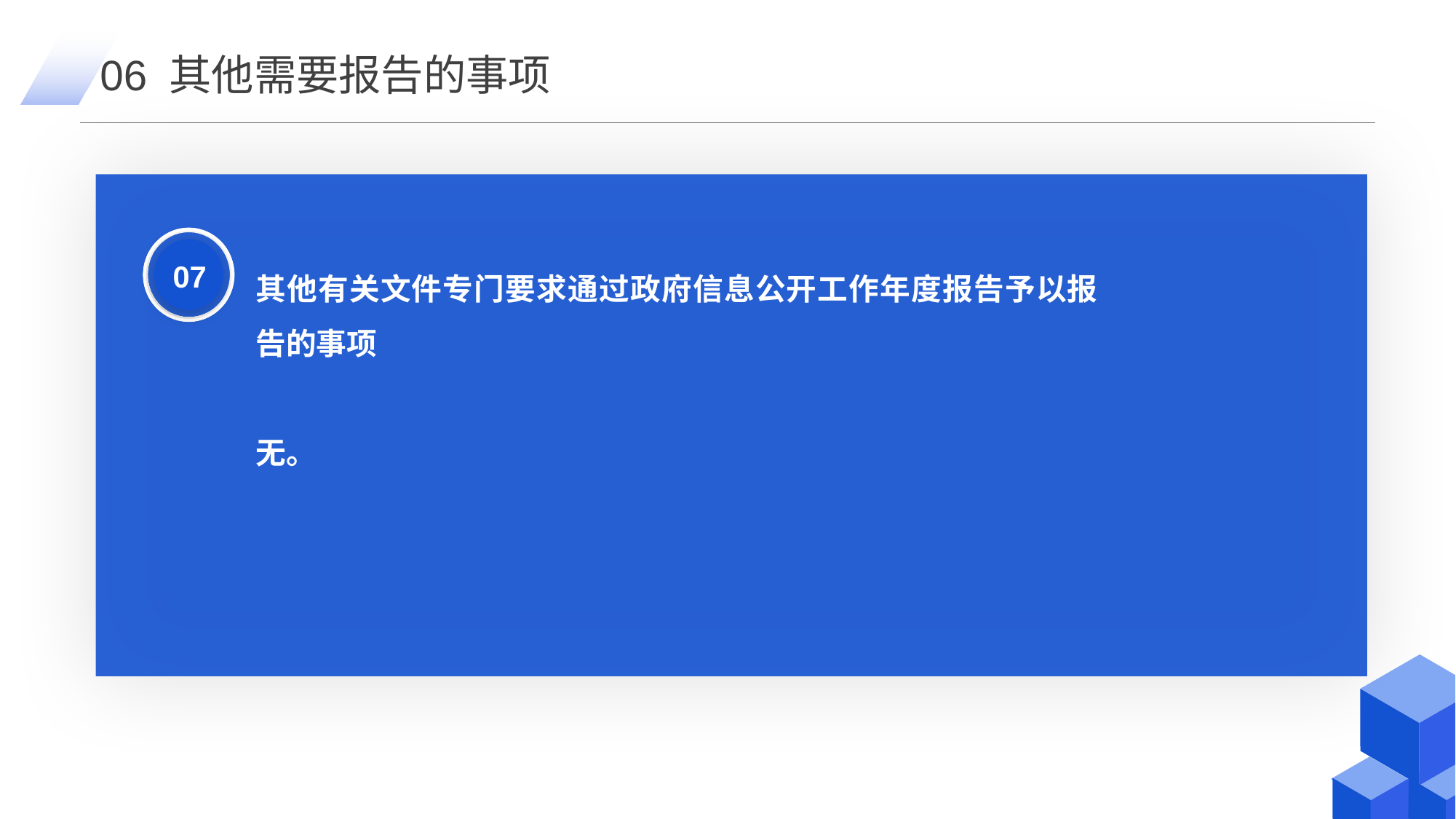

06 其他需要报告的事项

07
其他有关文件专门要求通过政府信息公开工作年度报告予以报告的事项

无。